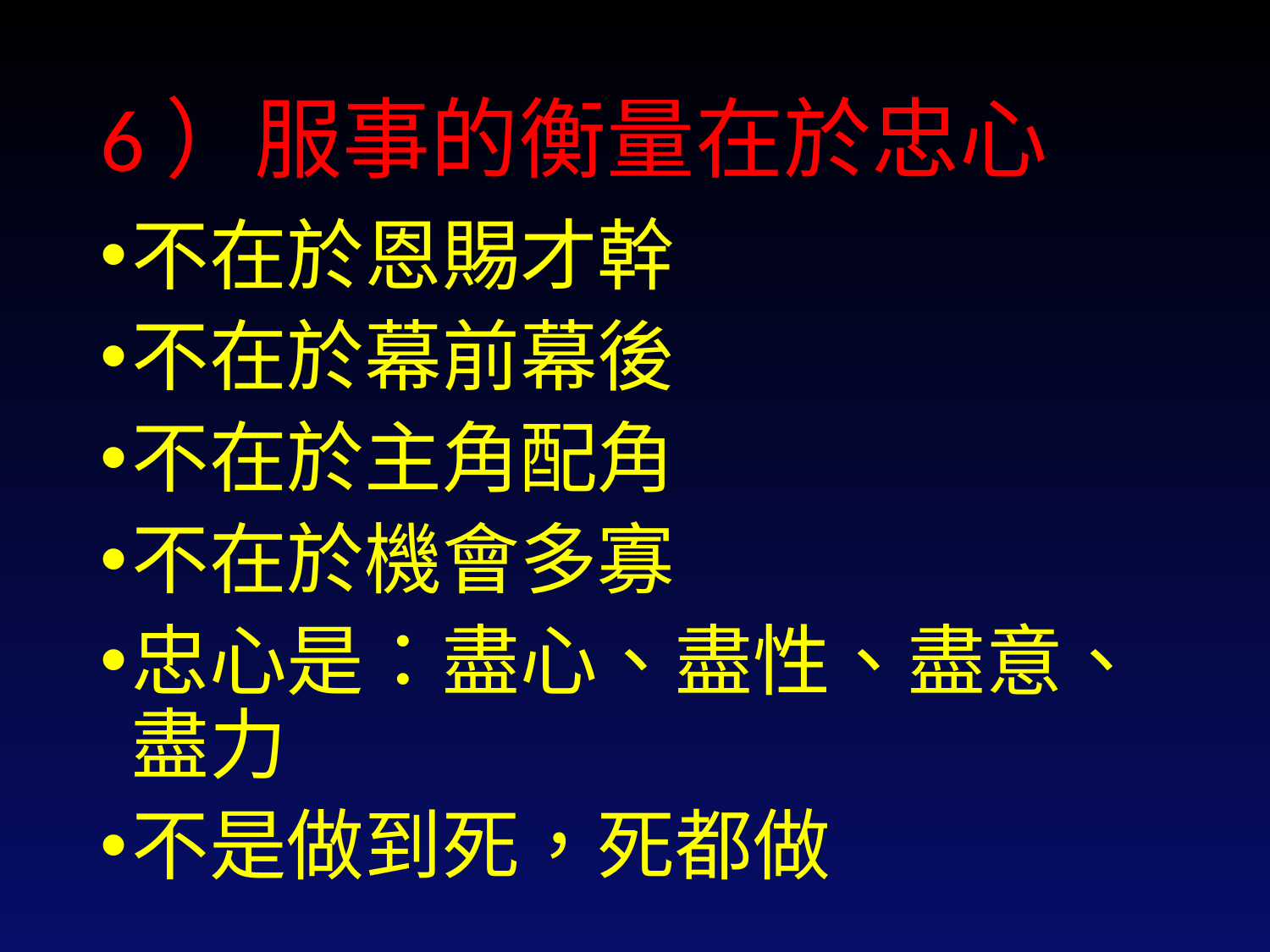

# 6）服事的衡量在於忠心
不在於恩賜才幹
不在於幕前幕後
不在於主角配角
不在於機會多寡
忠心是：盡心、盡性、盡意、盡力
不是做到死，死都做